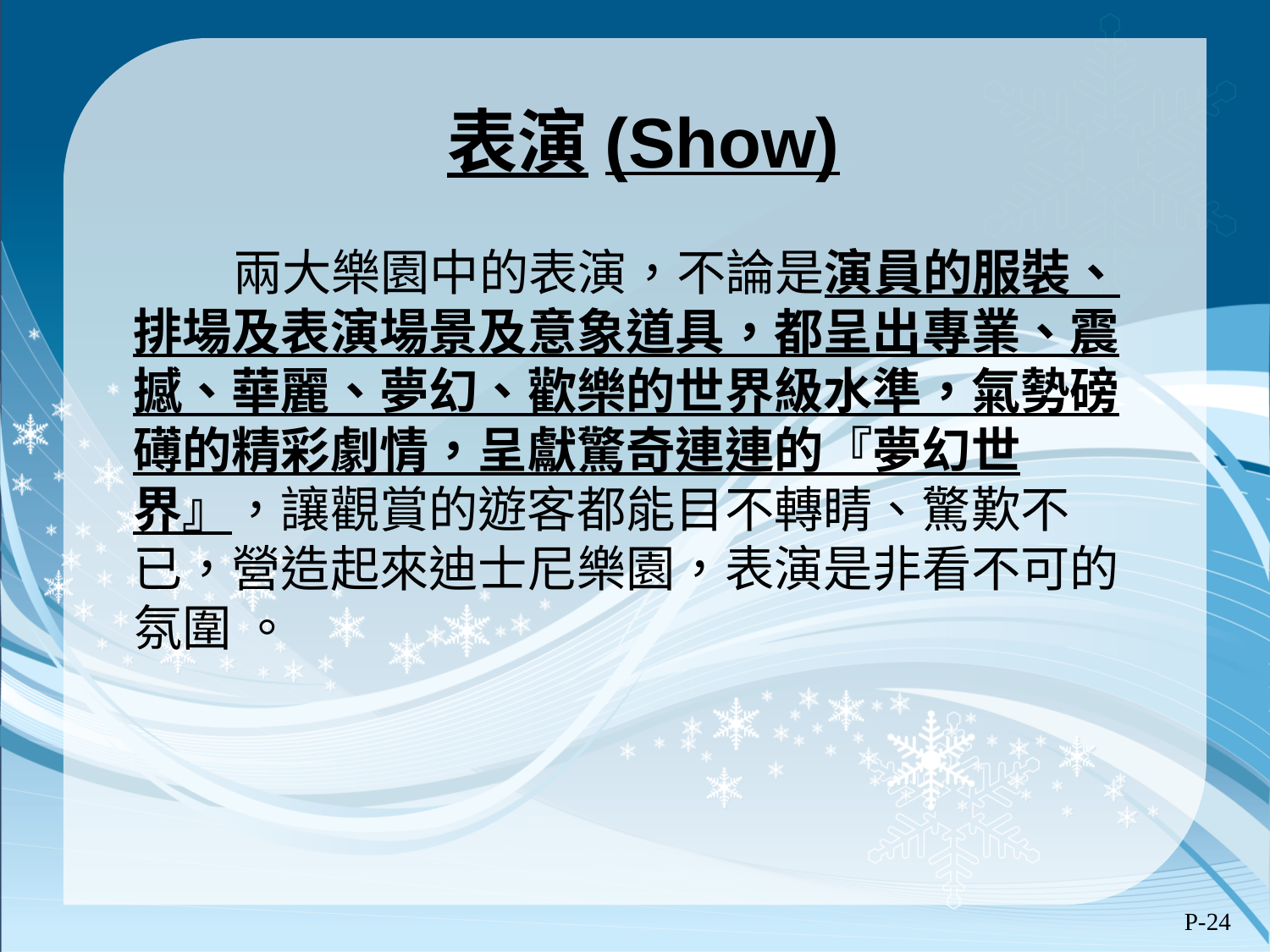

表演(Show)
        兩大樂園中的表演，不論是演員的服裝、排場及表演場景及意象道具，都呈出專業、震撼、華麗、夢幻、歡樂的世界級水準，氣勢磅礡的精彩劇情，呈獻驚奇連連的『夢幻世界』，讓觀賞的遊客都能目不轉睛、驚歎不已，營造起來迪士尼樂園，表演是非看不可的氛圍 。